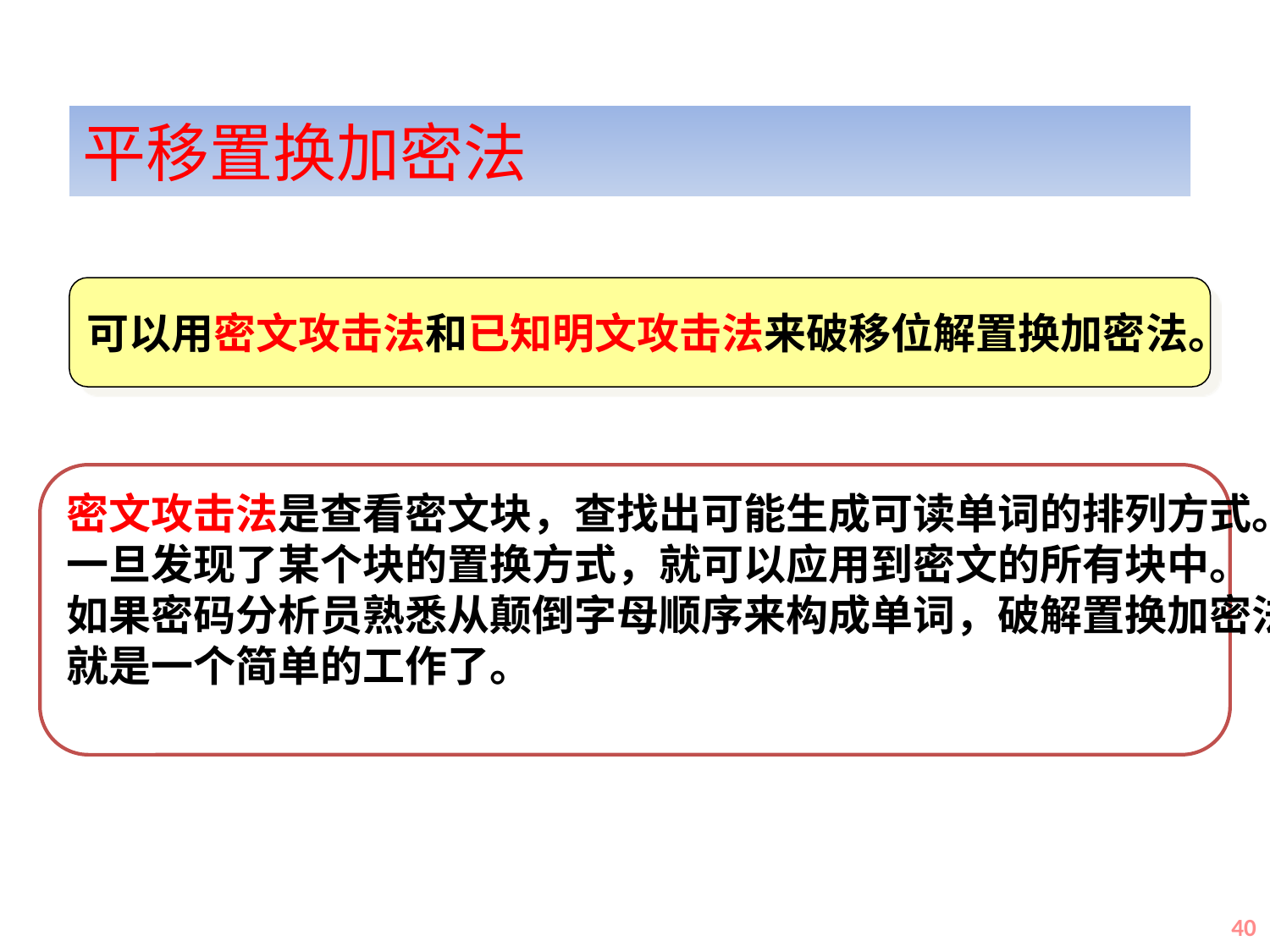

平移置换加密法
可以用密文攻击法和已知明文攻击法来破移位解置换加密法。
密文攻击法是查看密文块，查找出可能生成可读单词的排列方式。
一旦发现了某个块的置换方式，就可以应用到密文的所有块中。
如果密码分析员熟悉从颠倒字母顺序来构成单词，破解置换加密法
就是一个简单的工作了。

40